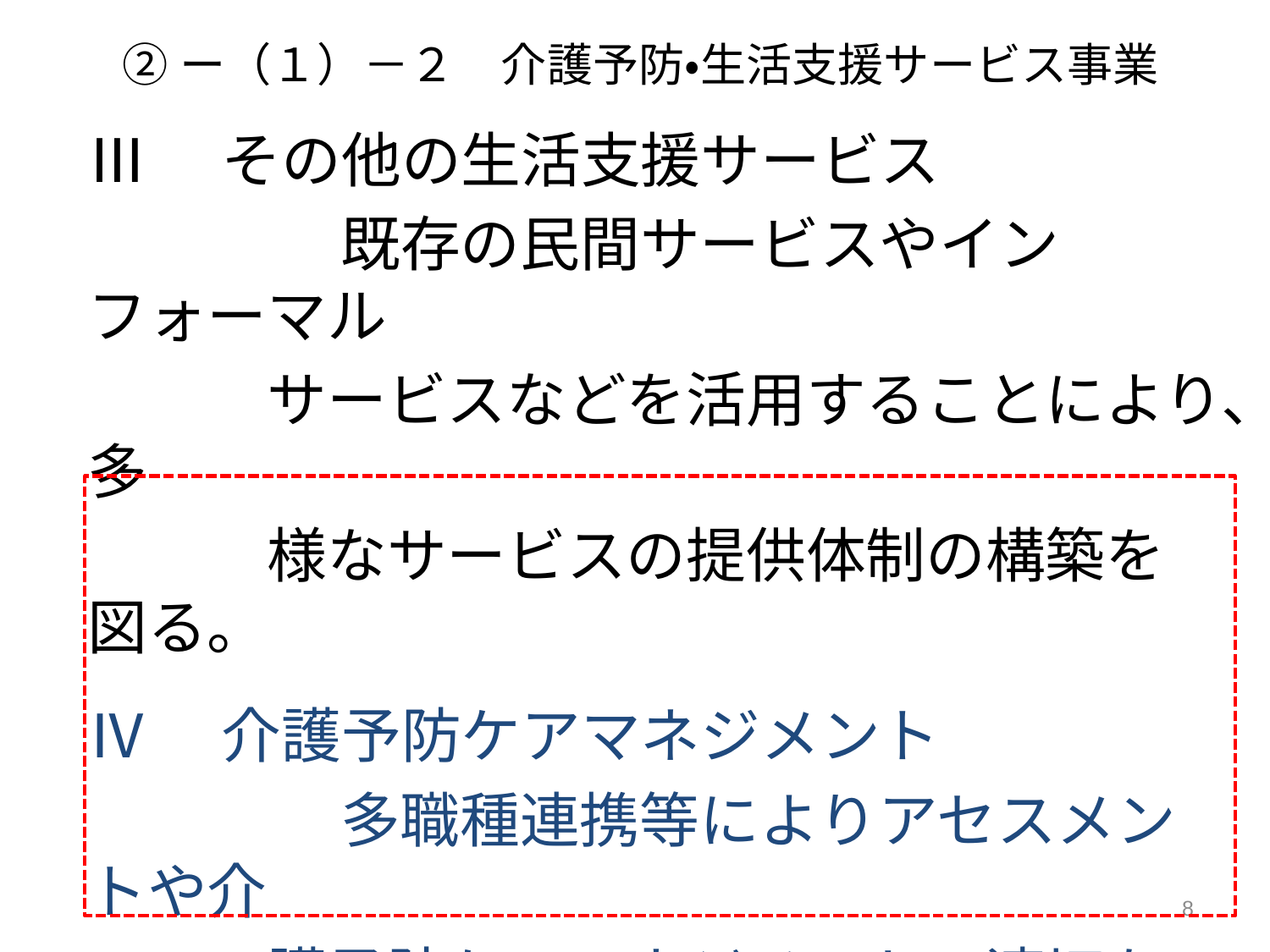

# ②ー（１）－２　介護予防・生活支援サービス事業
Ⅲ　その他の生活支援サービス
　　 　　既存の民間サービスやインフォーマル
　　　サービスなどを活用することにより、多
　　　様なサービスの提供体制の構築を図る。

Ⅳ　介護予防ケアマネジメント
　　 　　多職種連携等によりアセスメントや介
　　　護予防ケアマネジメントの適切な実施を
　　　図り、効果的・効率的なサービス利用を
　　　促進する。

8